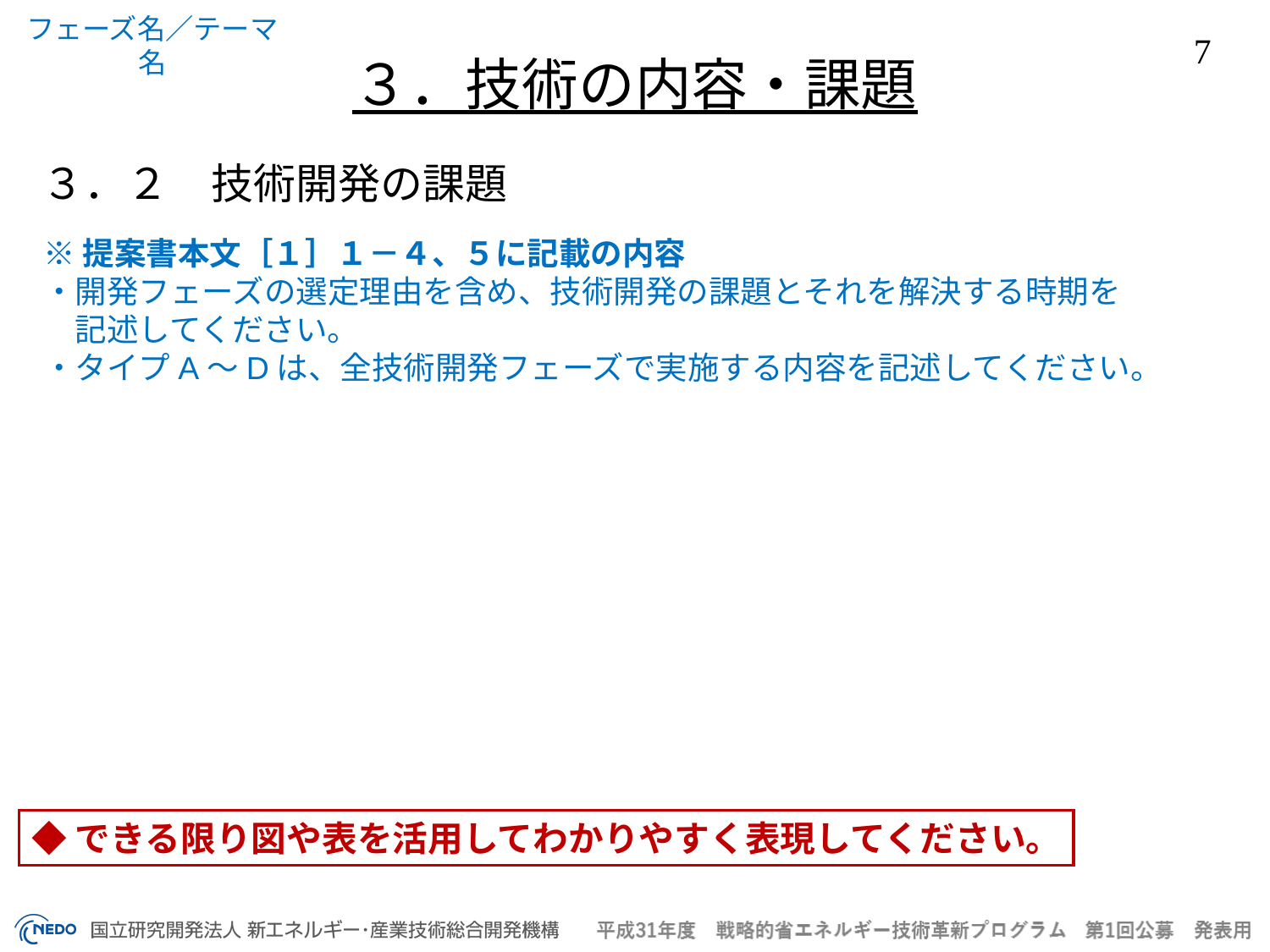

３．技術の内容・課題
３．２　技術開発の課題
※提案書本文［１］１－４、５に記載の内容
・開発フェーズの選定理由を含め、技術開発の課題とそれを解決する時期を
　記述してください。
・タイプA～Dは、全技術開発フェーズで実施する内容を記述してください。
◆できる限り図や表を活用してわかりやすく表現してください。